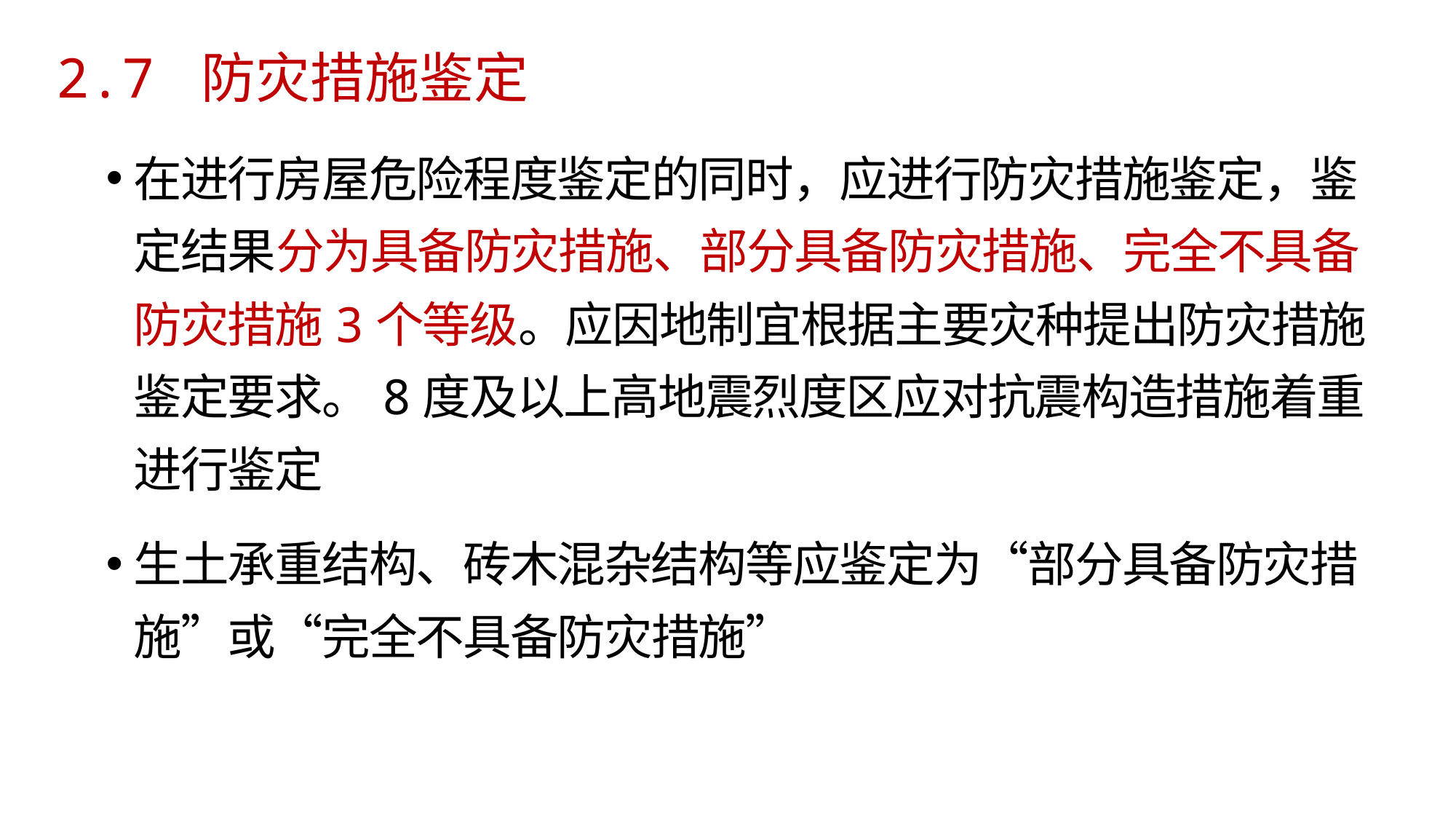

# 2.7 防灾措施鉴定
在进行房屋危险程度鉴定的同时，应进行防灾措施鉴定，鉴定结果分为具备防灾措施、部分具备防灾措施、完全不具备防灾措施3个等级。应因地制宜根据主要灾种提出防灾措施鉴定要求。8度及以上高地震烈度区应对抗震构造措施着重进行鉴定
生土承重结构、砖木混杂结构等应鉴定为“部分具备防灾措施”或“完全不具备防灾措施”
40